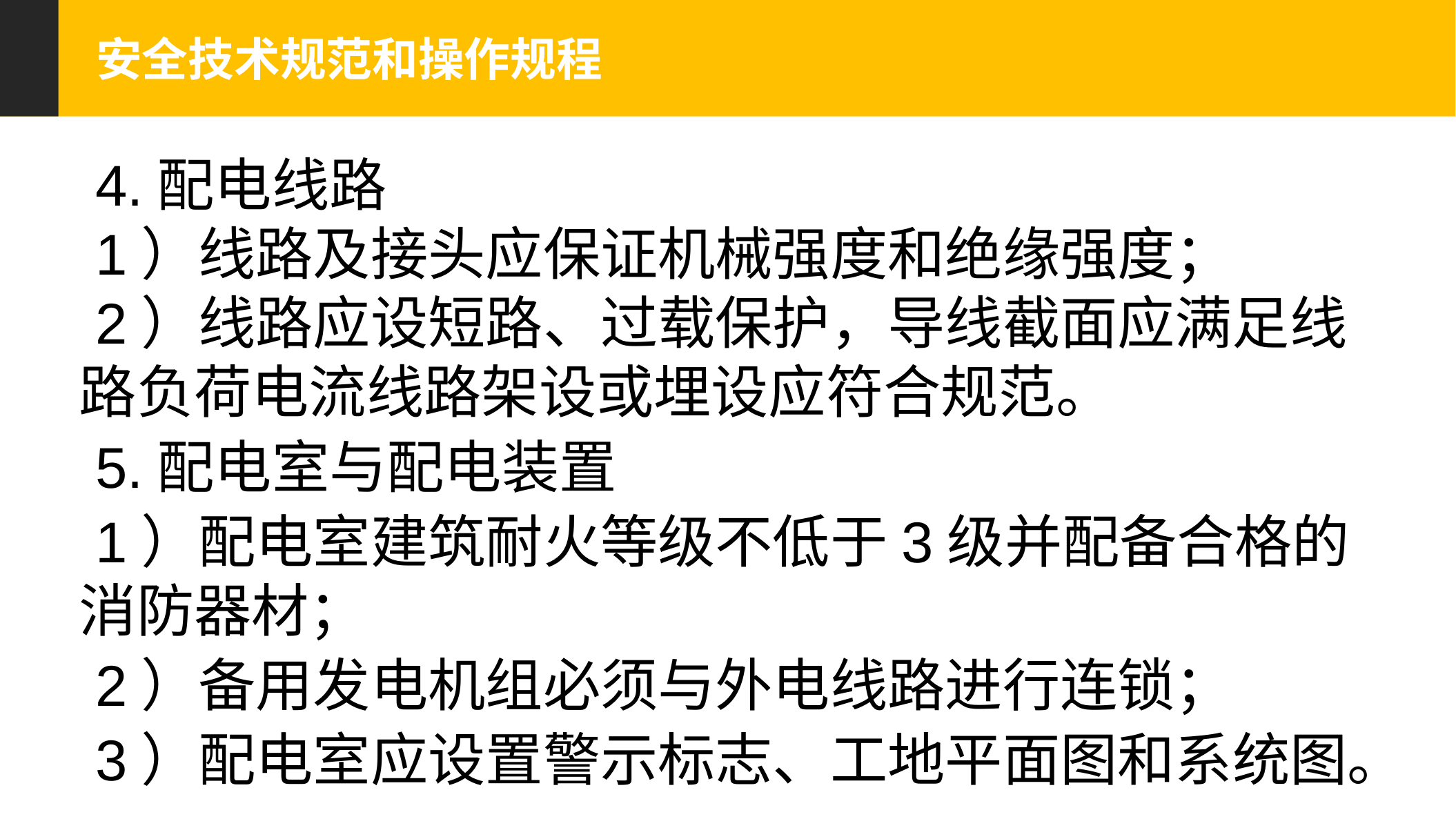

安全技术规范和操作规程
 4.配电线路
 1）线路及接头应保证机械强度和绝缘强度；
 2）线路应设短路、过载保护，导线截面应满足线路负荷电流线路架设或埋设应符合规范。
 5.配电室与配电装置
 1）配电室建筑耐火等级不低于3级并配备合格的消防器材；
 2）备用发电机组必须与外电线路进行连锁；
 3）配电室应设置警示标志、工地平面图和系统图。